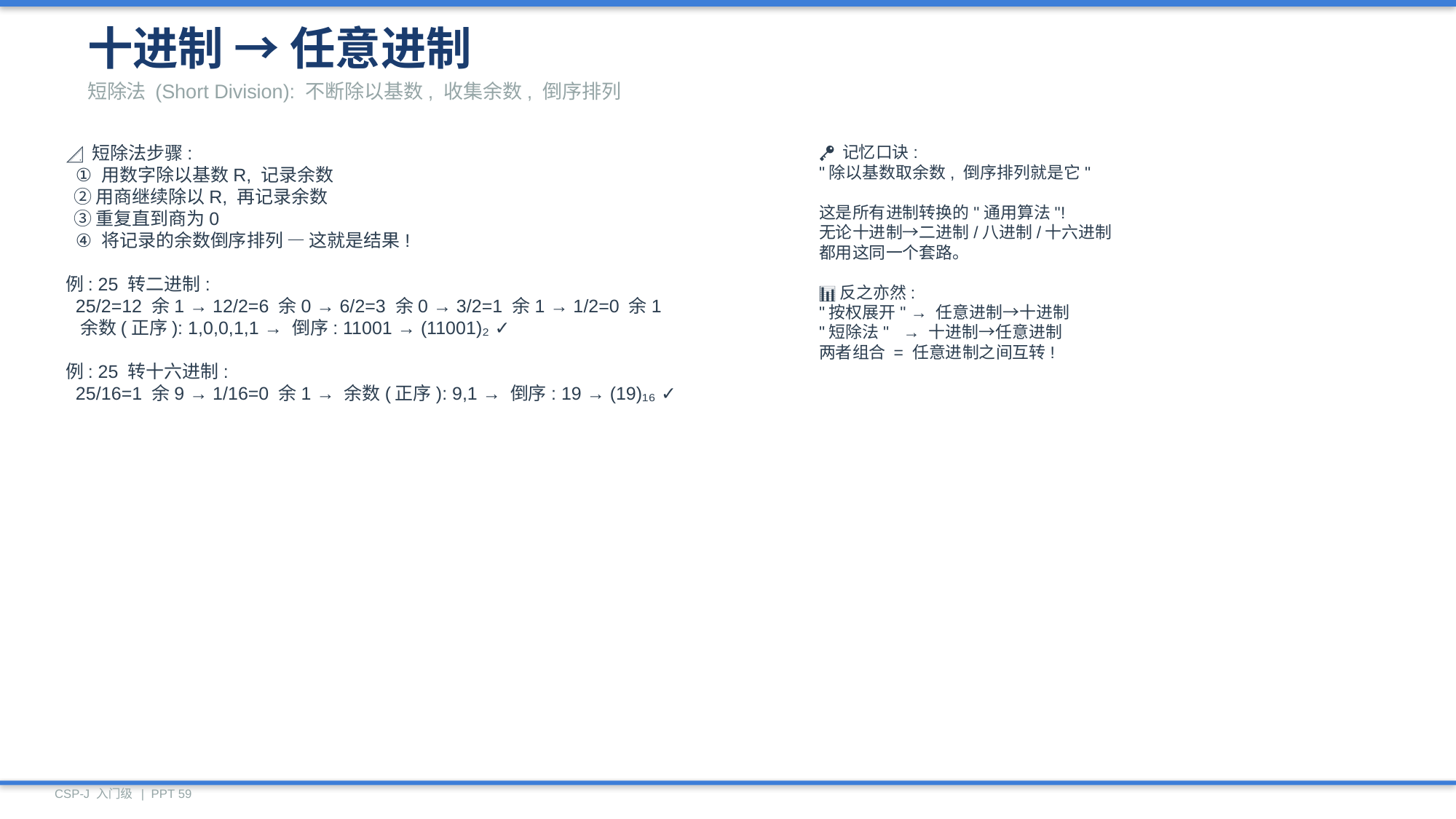

十进制 → 任意进制
短除法 (Short Division): 不断除以基数, 收集余数, 倒序排列
📐 短除法步骤:
  ① 用数字除以基数R, 记录余数
  ② 用商继续除以R, 再记录余数
  ③ 重复直到商为0
  ④ 将记录的余数倒序排列 — 这就是结果!
例: 25 转二进制:
  25/2=12 余1 → 12/2=6 余0 → 6/2=3 余0 → 3/2=1 余1 → 1/2=0 余1
  余数(正序): 1,0,0,1,1 → 倒序: 11001 → (11001)₂ ✓
例: 25 转十六进制:
  25/16=1 余9 → 1/16=0 余1 → 余数(正序): 9,1 → 倒序: 19 → (19)₁₆ ✓
🔑 记忆口诀:
"除以基数取余数, 倒序排列就是它"
这是所有进制转换的"通用算法"!
无论十进制→二进制/八进制/十六进制
都用这同一个套路。
📊 反之亦然:
"按权展开" → 任意进制→十进制
"短除法"   → 十进制→任意进制
两者组合 = 任意进制之间互转!

CSP-J 入门级  |  PPT 59